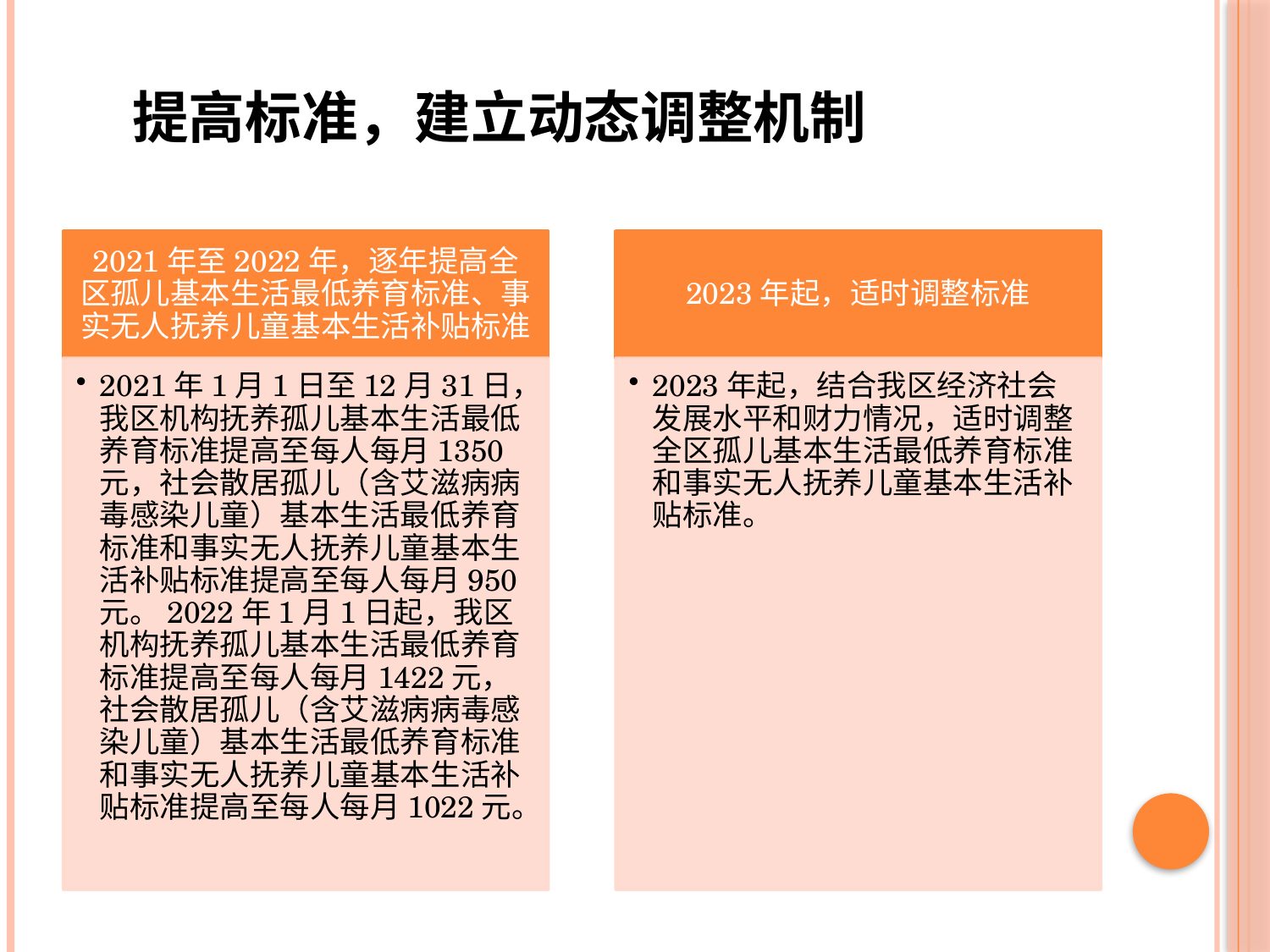

#
提高标准，建立动态调整机制
2021年至2022年，逐年提高全区孤儿基本生活最低养育标准、事实无人抚养儿童基本生活补贴标准
2021年1月1日至12月31日，我区机构抚养孤儿基本生活最低养育标准提高至每人每月1350元，社会散居孤儿（含艾滋病病毒感染儿童）基本生活最低养育标准和事实无人抚养儿童基本生活补贴标准提高至每人每月950元。2022年1月1日起，我区机构抚养孤儿基本生活最低养育标准提高至每人每月1422元，社会散居孤儿（含艾滋病病毒感染儿童）基本生活最低养育标准和事实无人抚养儿童基本生活补贴标准提高至每人每月1022元。
2023年起，适时调整标准
2023年起，结合我区经济社会发展水平和财力情况，适时调整全区孤儿基本生活最低养育标准和事实无人抚养儿童基本生活补贴标准。